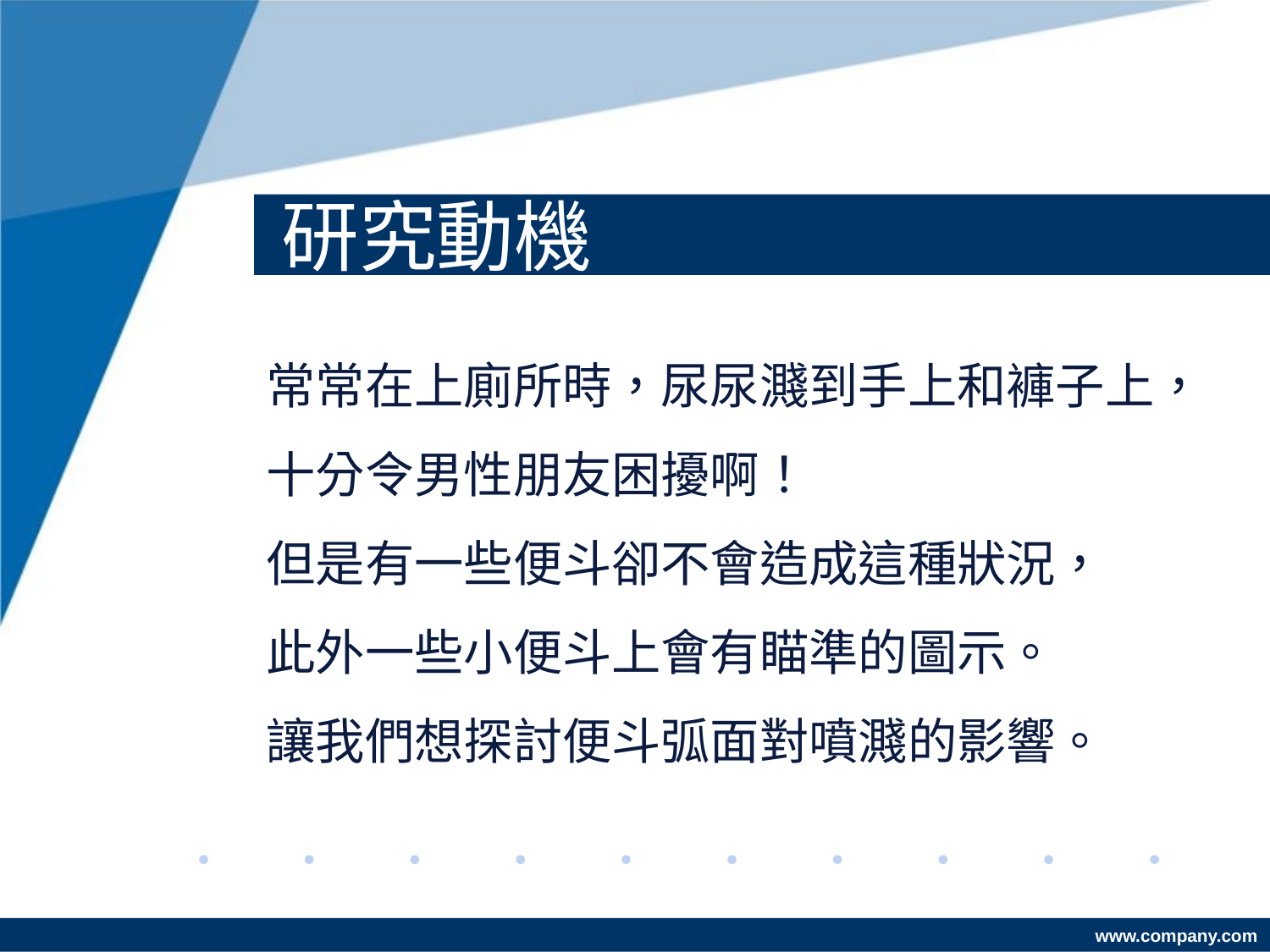

# 研究動機
常常在上廁所時，尿尿濺到手上和褲子上，
十分令男性朋友困擾啊！
但是有一些便斗卻不會造成這種狀況，
此外一些小便斗上會有瞄準的圖示。
讓我們想探討便斗弧面對噴濺的影響。